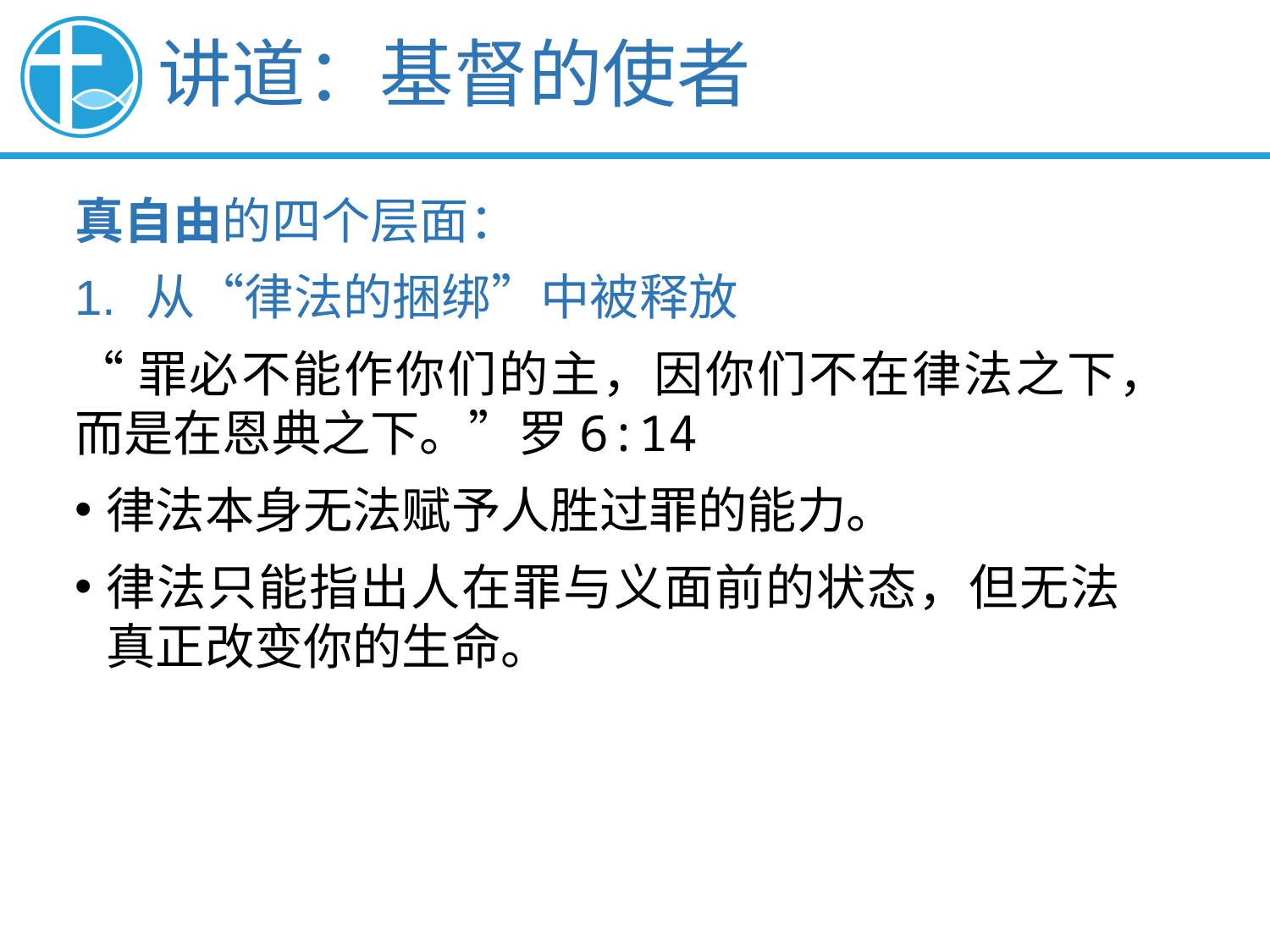

讲道：基督的使者
真自由的四个层面：
从“律法的捆绑”中被释放
“罪必不能作你们的主，因你们不在律法之下，而是在恩典之下。”罗6:14
律法本身无法赋予人胜过罪的能力。
律法只能指出人在罪与义面前的状态，但无法真正改变你的生命。